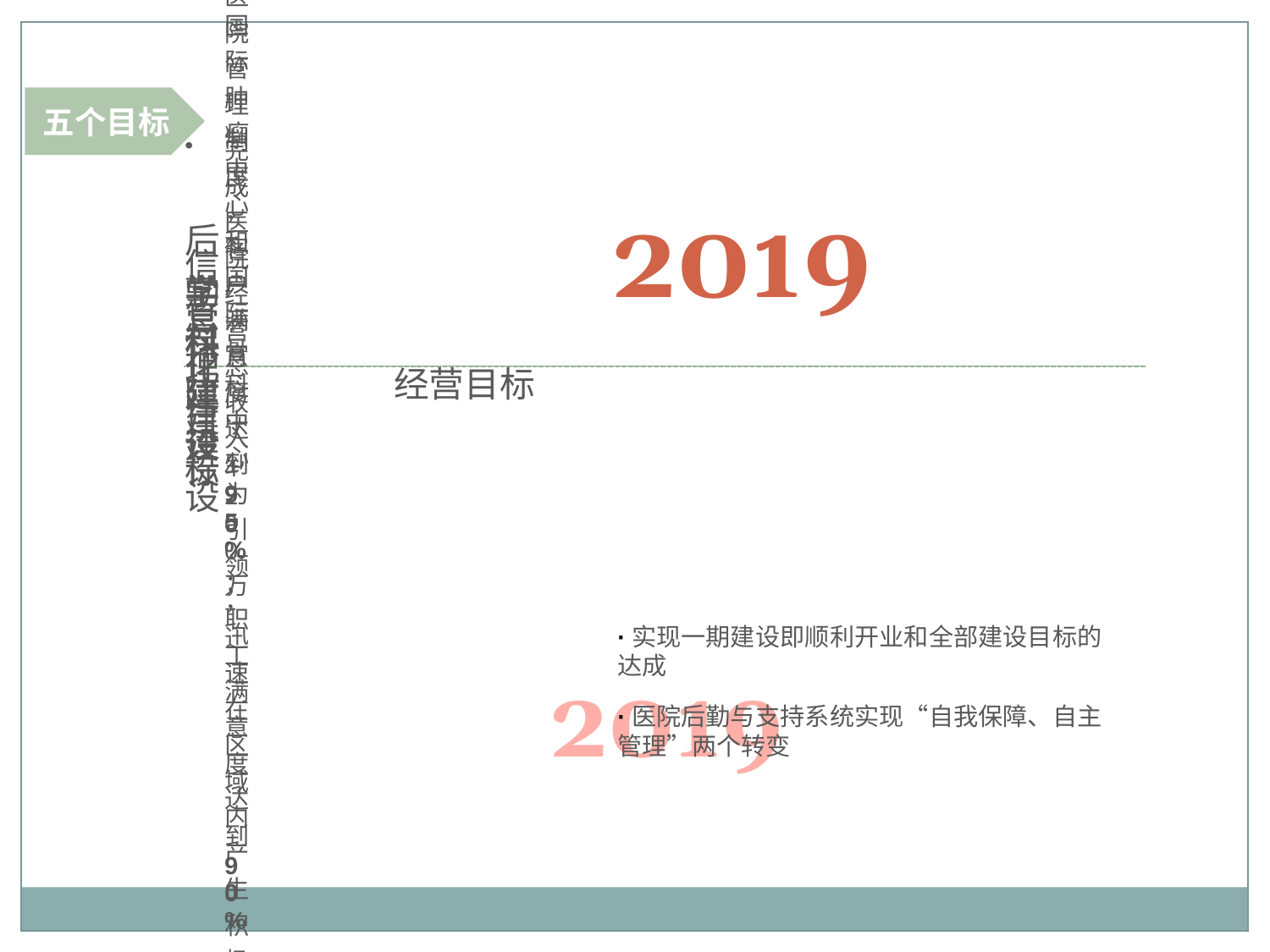

五个目标

2019

 经营目标
·实现一期建设即顺利开业和全部建设目标的达成

2019
·医院后勤与支持系统实现“自我保障、自主管理”两个转变